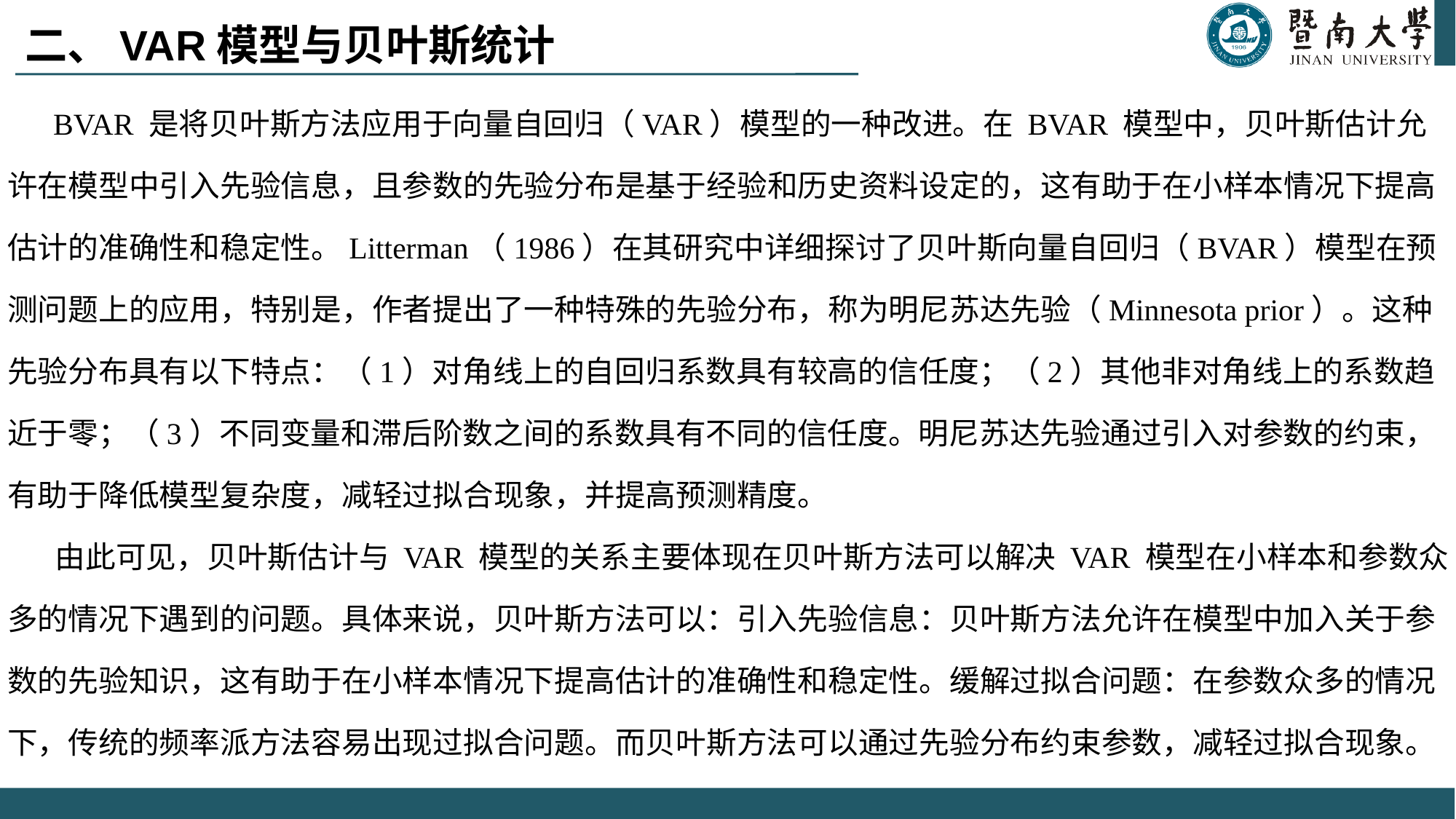

二、VAR模型与贝叶斯统计
      BVAR 是将贝叶斯方法应用于向量自回归（VAR）模型的一种改进。在 BVAR 模型中，贝叶斯估计允许在模型中引入先验信息，且参数的先验分布是基于经验和历史资料设定的，这有助于在小样本情况下提高估计的准确性和稳定性。Litterman（1986）在其研究中详细探讨了贝叶斯向量自回归（BVAR）模型在预测问题上的应用，特别是，作者提出了一种特殊的先验分布，称为明尼苏达先验（Minnesota prior）。这种先验分布具有以下特点：（1）对角线上的自回归系数具有较高的信任度；（2）其他非对角线上的系数趋近于零；（3）不同变量和滞后阶数之间的系数具有不同的信任度。明尼苏达先验通过引入对参数的约束，有助于降低模型复杂度，减轻过拟合现象，并提高预测精度。
      由此可见，贝叶斯估计与 VAR 模型的关系主要体现在贝叶斯方法可以解决 VAR 模型在小样本和参数众多的情况下遇到的问题。具体来说，贝叶斯方法可以：引入先验信息：贝叶斯方法允许在模型中加入关于参数的先验知识，这有助于在小样本情况下提高估计的准确性和稳定性。缓解过拟合问题：在参数众多的情况下，传统的频率派方法容易出现过拟合问题。而贝叶斯方法可以通过先验分布约束参数，减轻过拟合现象。